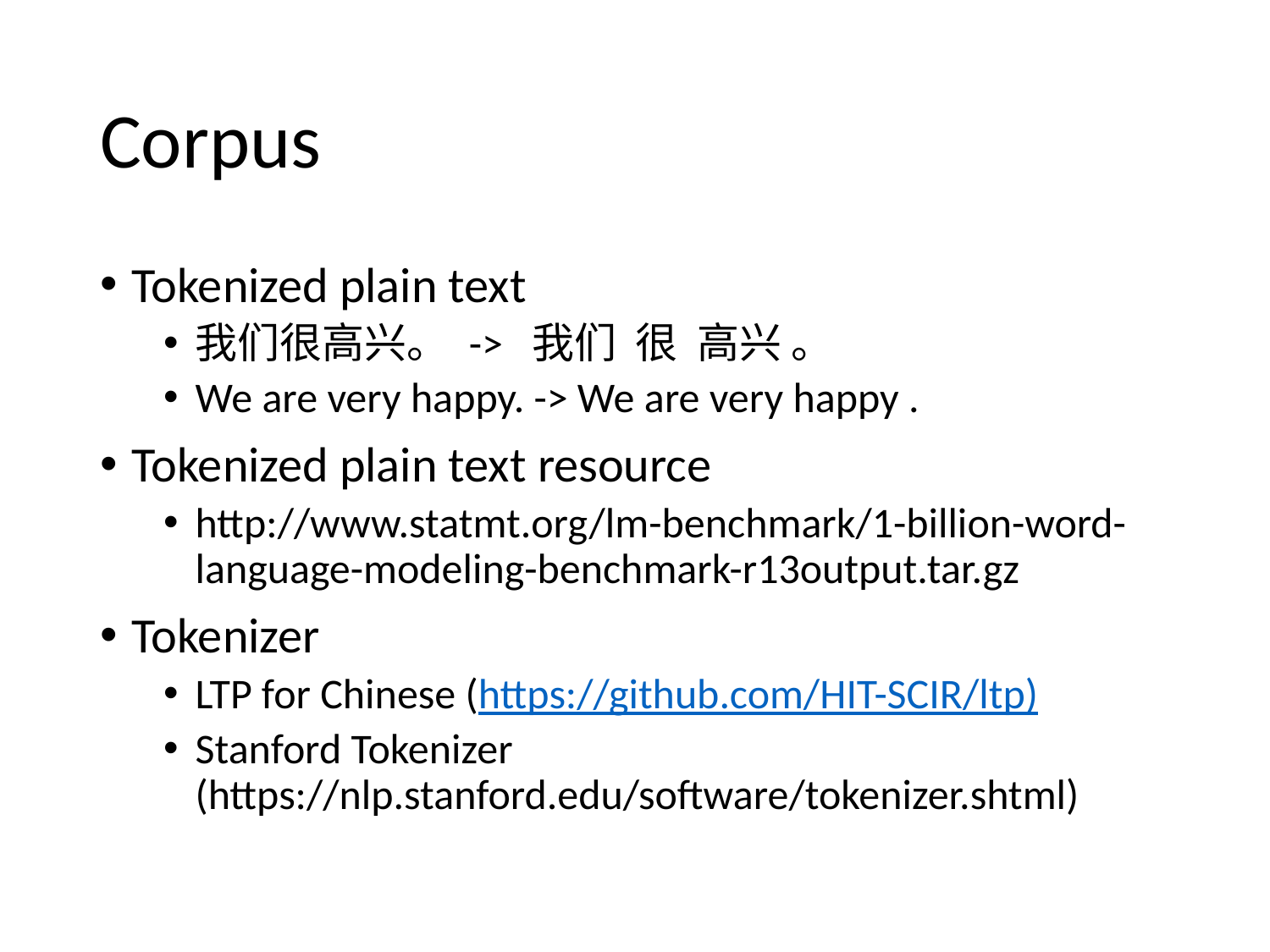

# Corpus
Tokenized plain text
我们很高兴。 ->  我们  很  高兴 。
We are very happy. -> We are very happy .
Tokenized plain text resource
http://www.statmt.org/lm-benchmark/1-billion-word-language-modeling-benchmark-r13output.tar.gz
Tokenizer
LTP for Chinese (https://github.com/HIT-SCIR/ltp)
Stanford Tokenizer (https://nlp.stanford.edu/software/tokenizer.shtml)